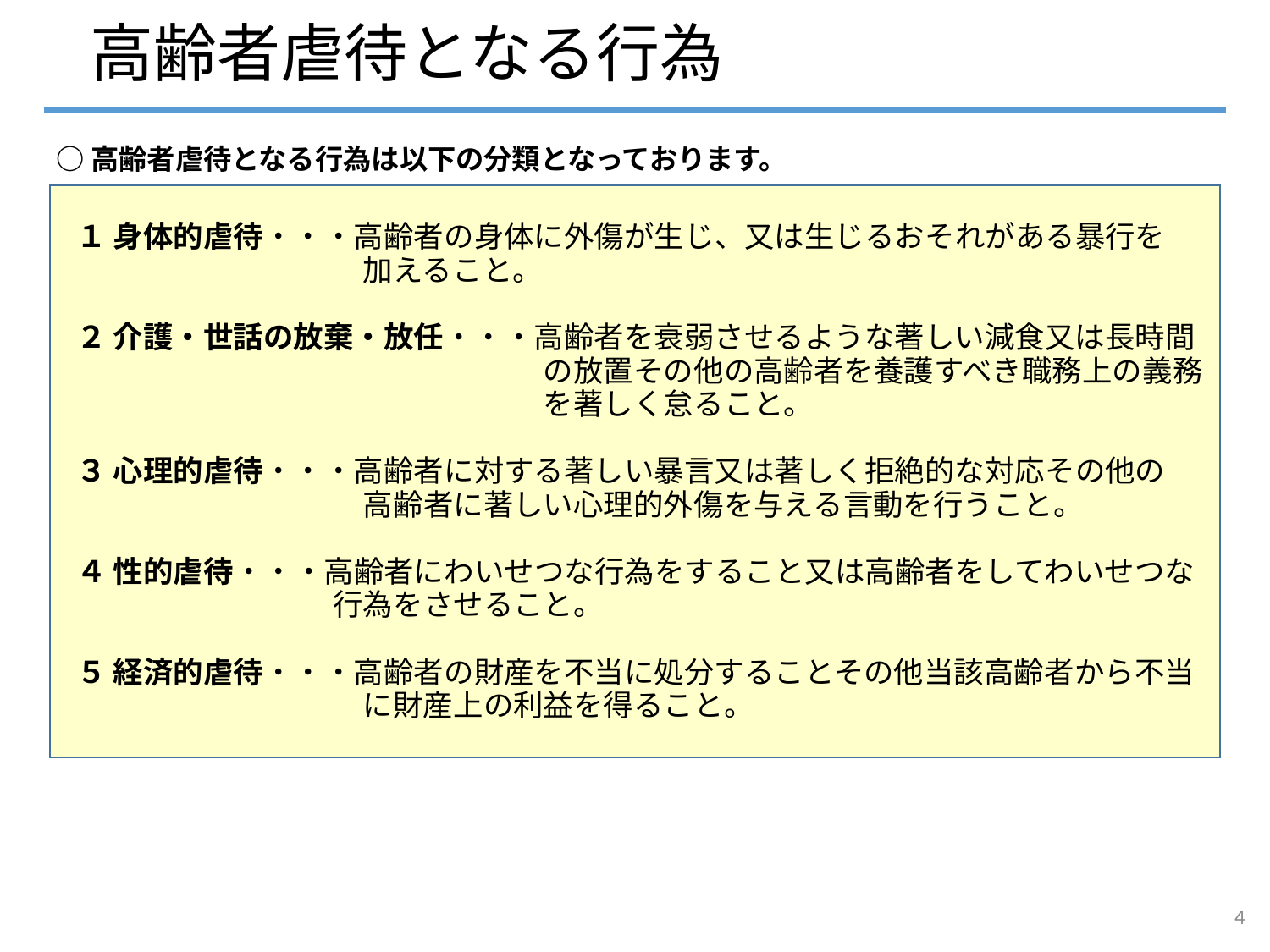

# 高齢者虐待となる行為
○高齢者虐待となる行為は以下の分類となっております。
 １ 身体的虐待・・・高齢者の身体に外傷が生じ、又は生じるおそれがある暴行を
　　　　　　　　　　加えること。

 ２ 介護・世話の放棄・放任・・・高齢者を衰弱させるような著しい減食又は長時間
　　　　　　　　　　　　　　　　の放置その他の高齢者を養護すべき職務上の義務
　　　　　　　　　　　　　　　　を著しく怠ること。

 ３ 心理的虐待・・・高齢者に対する著しい暴言又は著しく拒絶的な対応その他の
　　　　　　　　　　高齢者に著しい心理的外傷を与える言動を行うこと。

 ４ 性的虐待・・・高齢者にわいせつな行為をすること又は高齢者をしてわいせつな
　　　　　　　　　行為をさせること。

 ５ 経済的虐待・・・高齢者の財産を不当に処分することその他当該高齢者から不当
　　　　　　　　　　に財産上の利益を得ること。
4